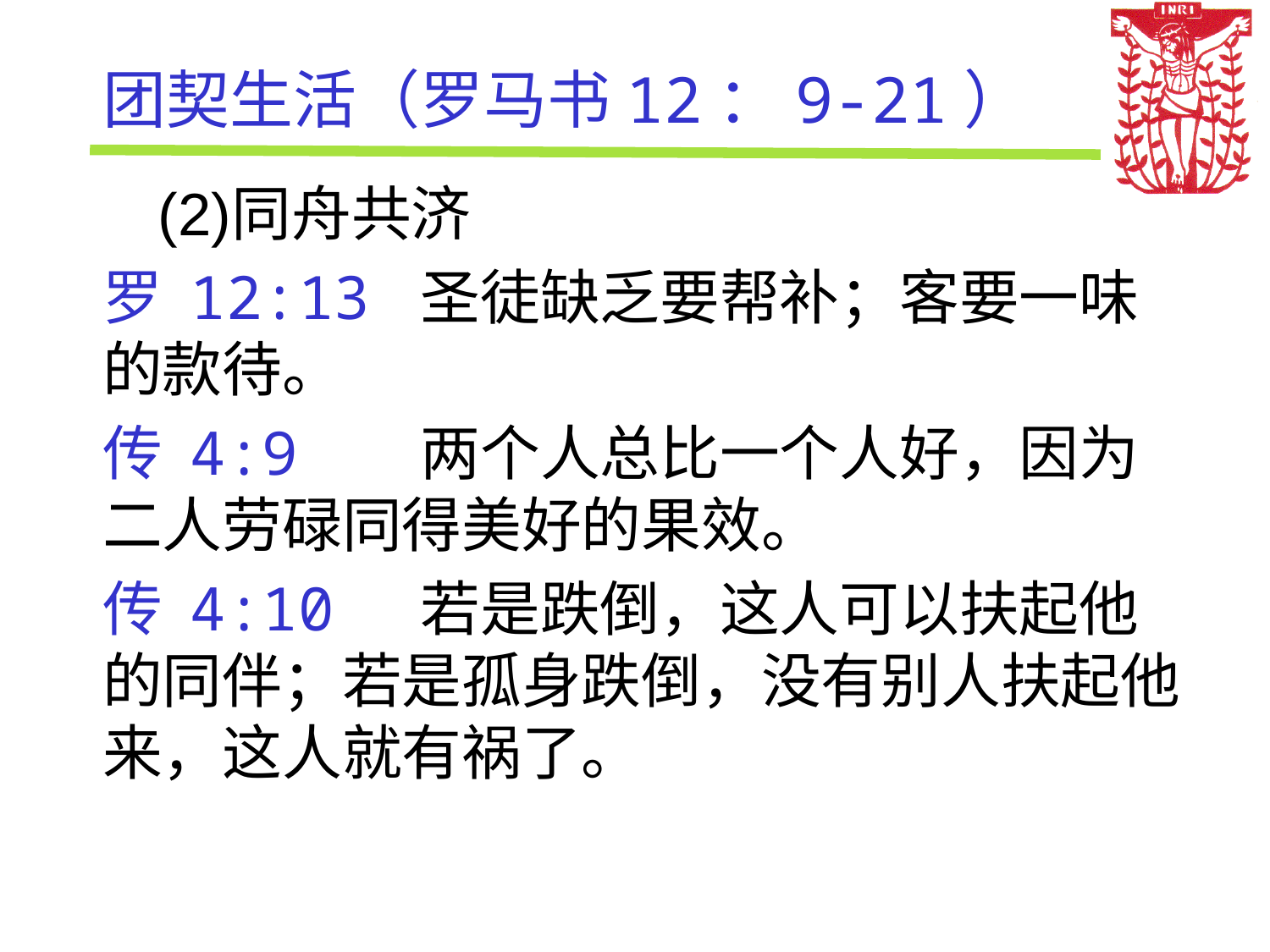

# 团契生活（罗马书12：9-21）
同舟共济
罗 12:13 圣徒缺乏要帮补；客要一味的款待。
传 4:9   两个人总比一个人好，因为二人劳碌同得美好的果效。
传 4:10  若是跌倒，这人可以扶起他的同伴；若是孤身跌倒，没有别人扶起他来，这人就有祸了。